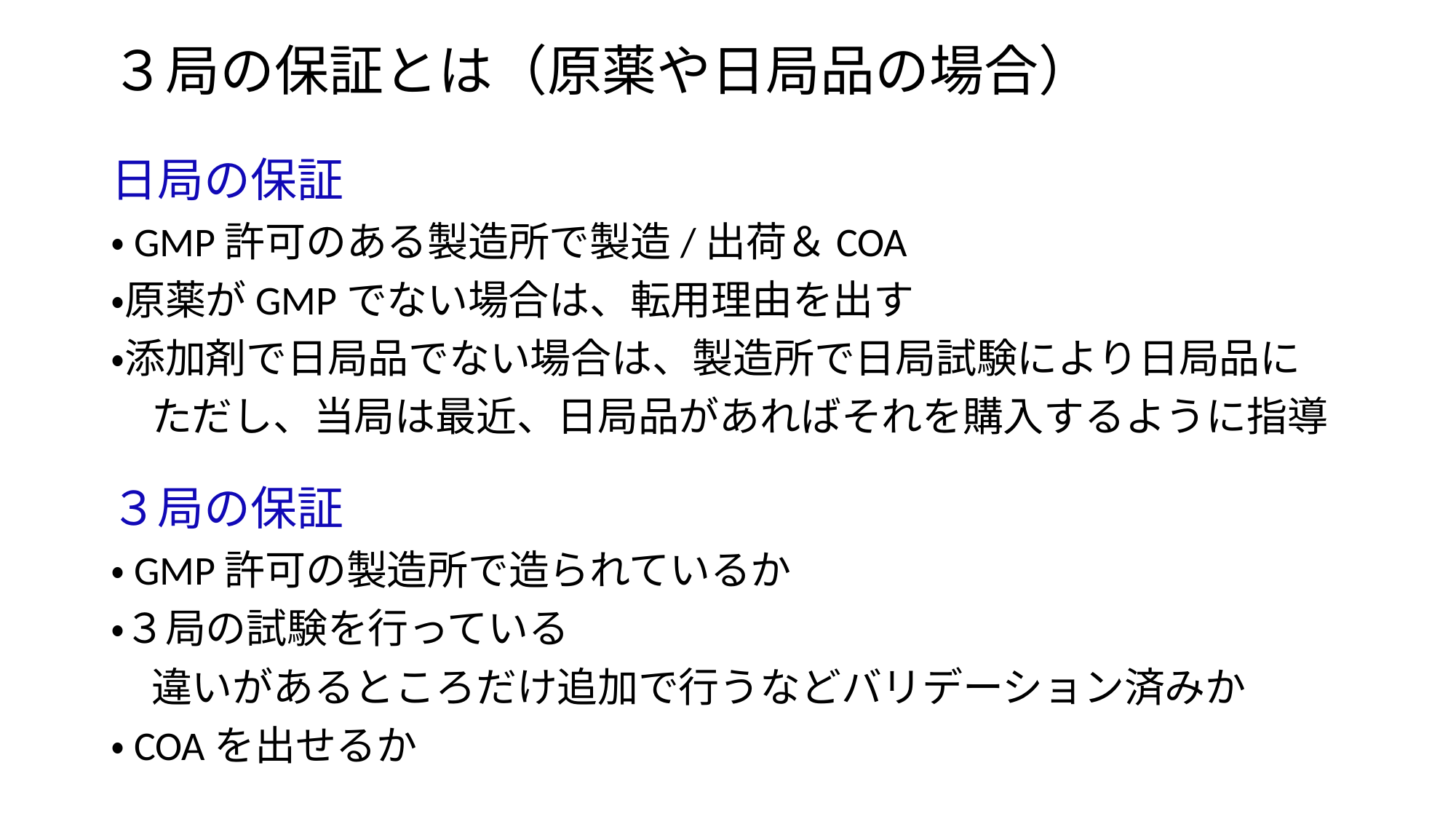

# ３局の保証とは（原薬や日局品の場合）
日局の保証
・GMP許可のある製造所で製造/出荷＆COA
・原薬がGMPでない場合は、転用理由を出す
・添加剤で日局品でない場合は、製造所で日局試験により日局品に
　ただし、当局は最近、日局品があればそれを購入するように指導

３局の保証
・GMP許可の製造所で造られているか
・３局の試験を行っている
　違いがあるところだけ追加で行うなどバリデーション済みか
・COAを出せるか